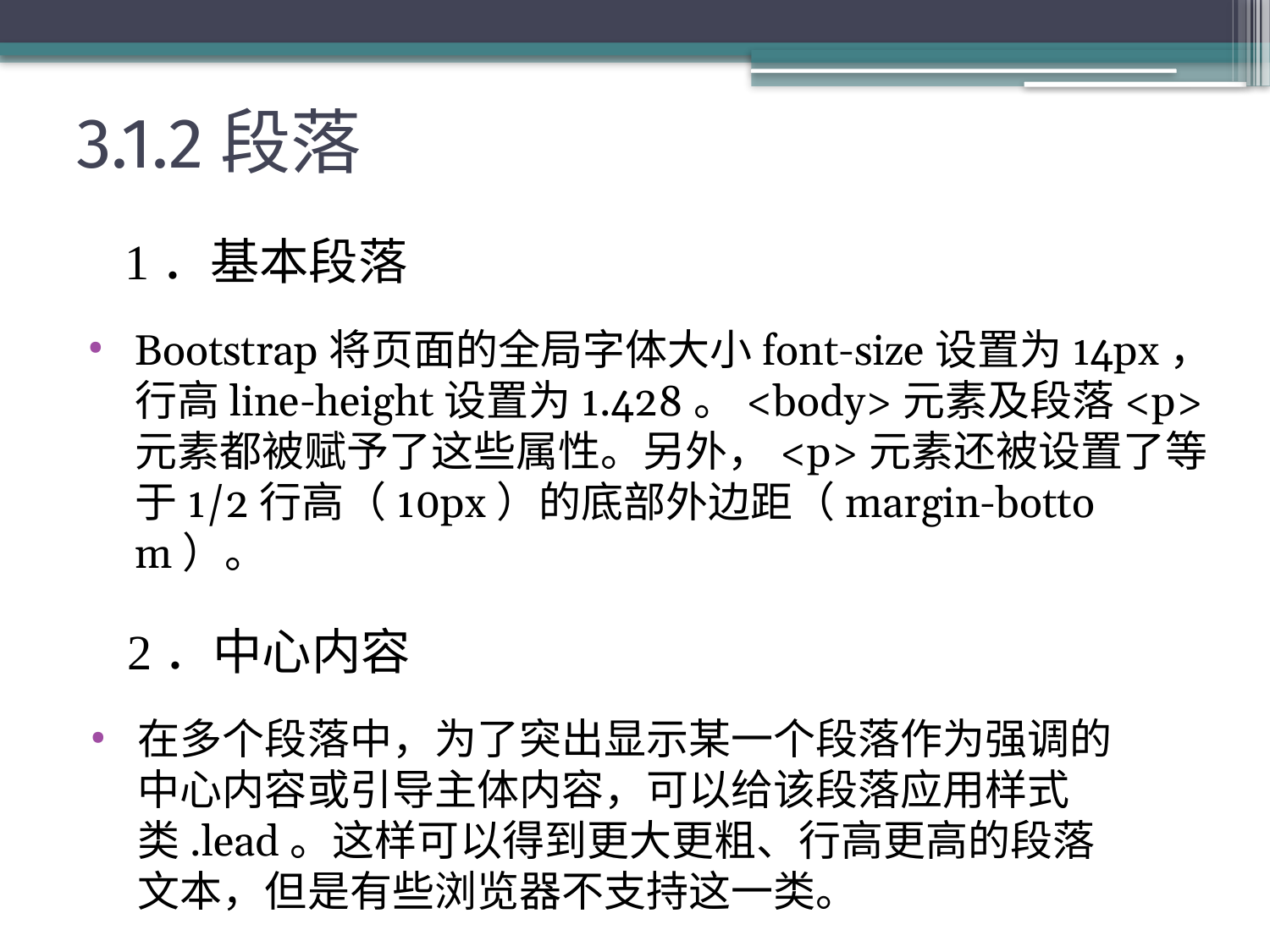

# 3.1.2段落
1．基本段落

Bootstrap将页面的全局字体大小font-size设置为14px，行高line-height设置为1.428。<body>元素及段落<p>元素都被赋予了这些属性。另外，<p>元素还被设置了等于1/2行高（10px）的底部外边距（margin-bottom）。
2．中心内容

在多个段落中，为了突出显示某一个段落作为强调的中心内容或引导主体内容，可以给该段落应用样式类.lead。这样可以得到更大更粗、行高更高的段落文本，但是有些浏览器不支持这一类。